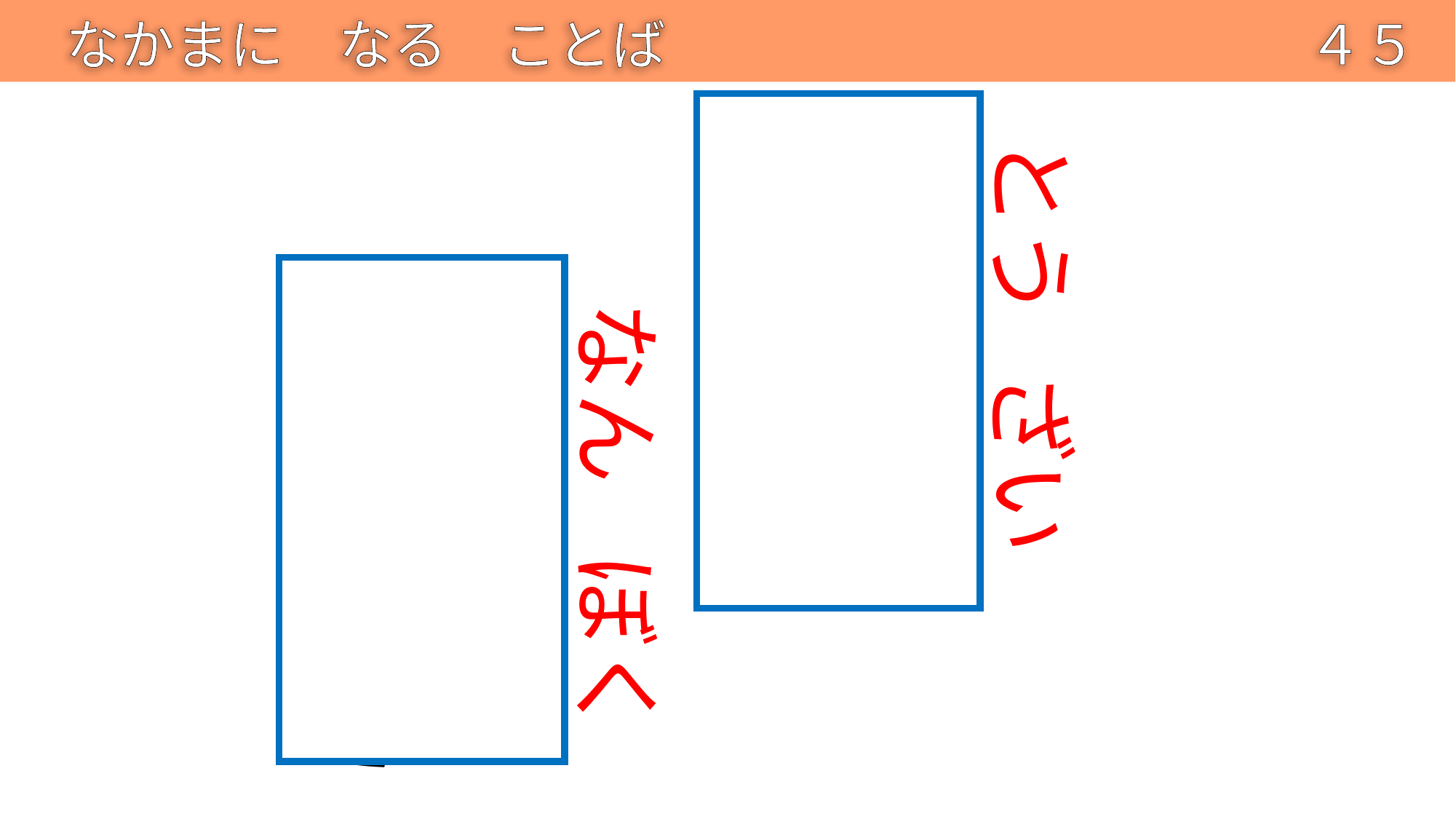

なかまに　なる　ことば
４５
東西

とう
南北

なん
ざい
ぼく